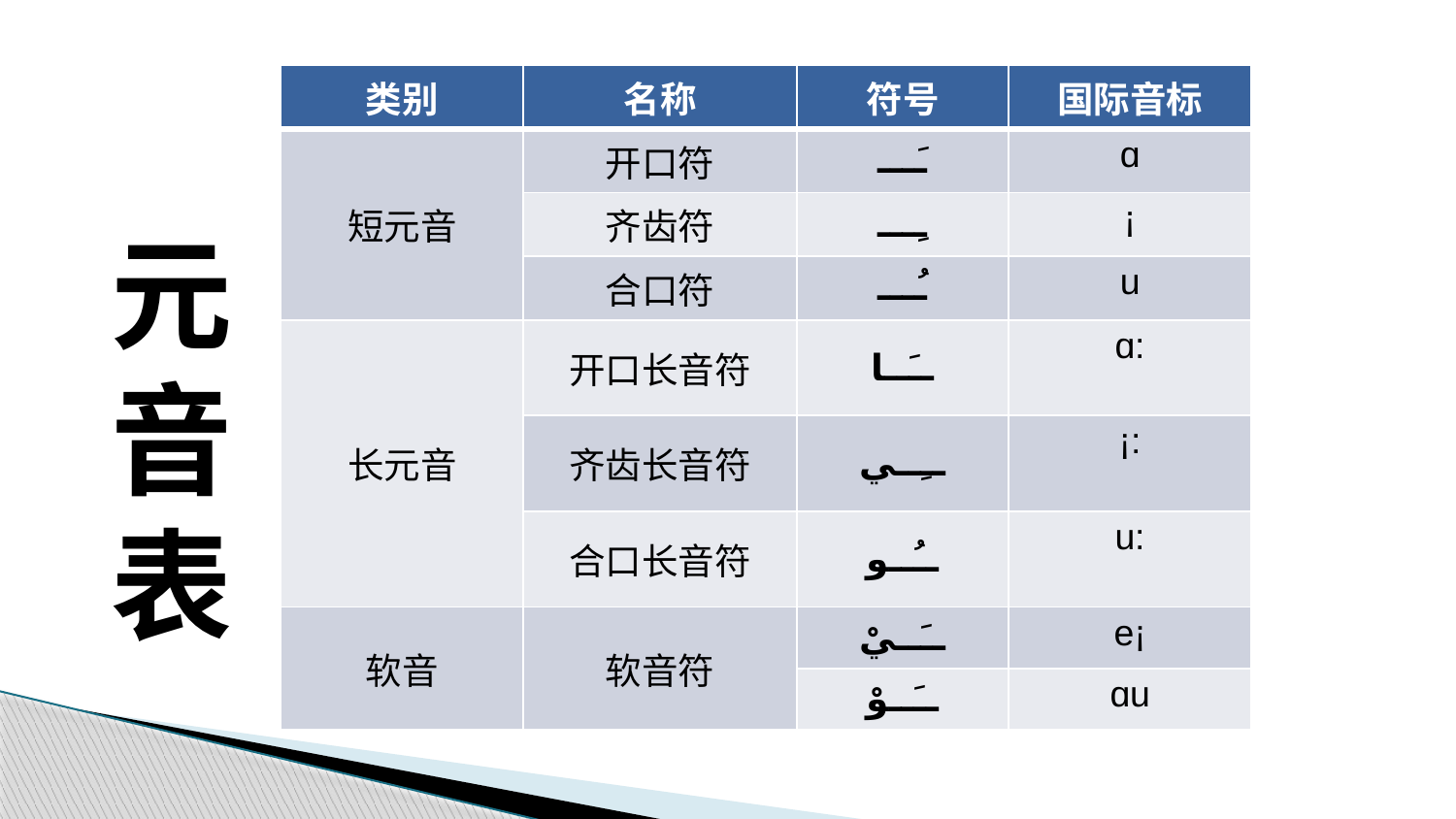

| 类别 | 名称 | 符号 | 国际音标 |
| --- | --- | --- | --- |
| 短元音 | 开口符 | ــَــ | ɑ |
|  | 齐齿符 | ــِــ | ¡ |
|  | 合口符 | ــُــ | u |
| 长元音 | 开口长音符 | ــَــا | ɑ: |
|  | 齐齿长音符 | ــِــي | ¡: |
|  | 合口长音符 | ــُــو | u: |
| 软音 | 软音符 | ــَــيْ | e¡ |
|  |  | ــَــوْ | ɑu |
元音表